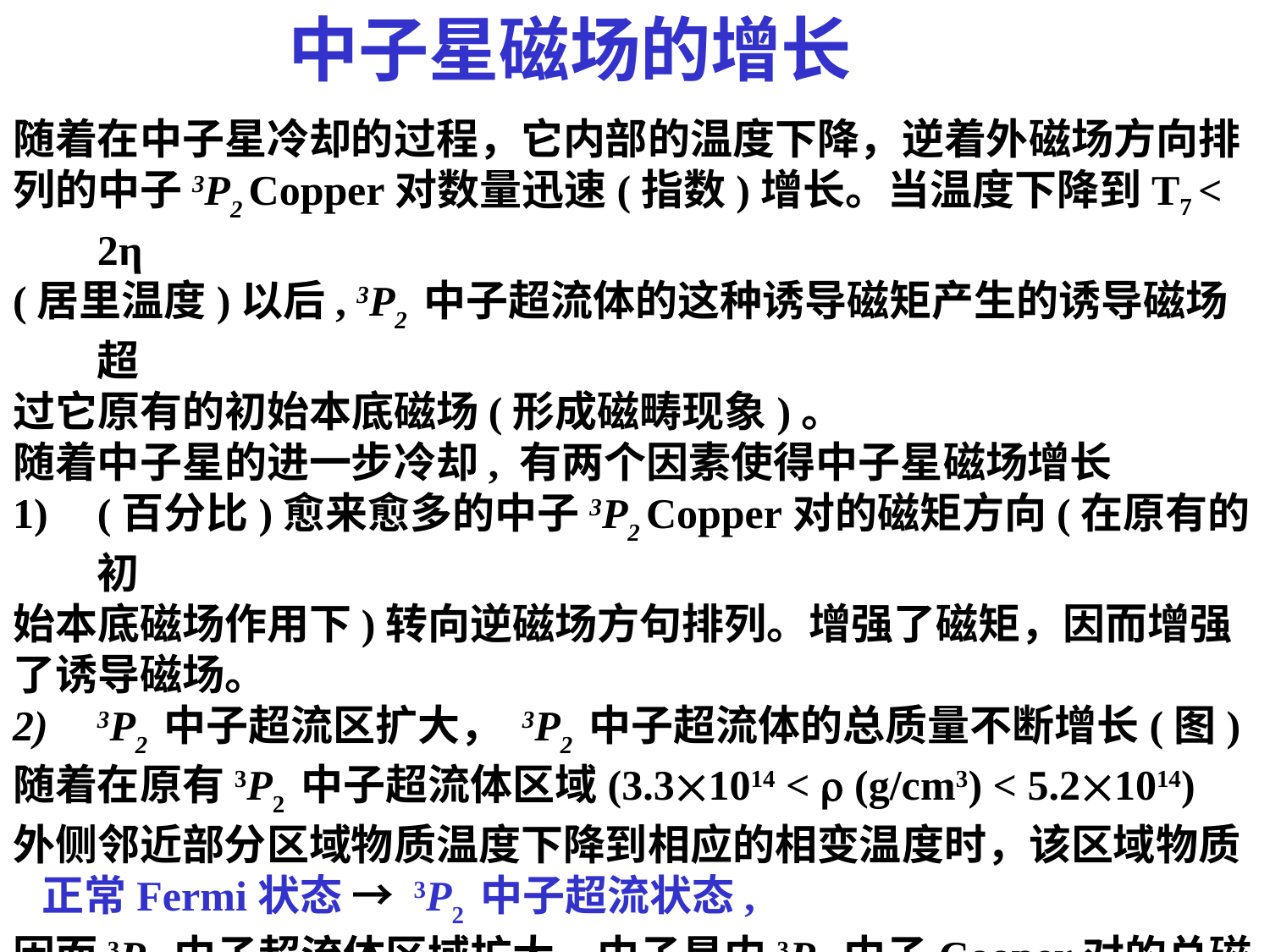

# 中子星磁场的增长
随着在中子星冷却的过程，它内部的温度下降，逆着外磁场方向排
列的中子3P2 Copper对数量迅速(指数)增长。当温度下降到T7 < 2η
(居里温度)以后, 3P2 中子超流体的这种诱导磁矩产生的诱导磁场超
过它原有的初始本底磁场(形成磁畴现象)。
随着中子星的进一步冷却, 有两个因素使得中子星磁场增长
(百分比)愈来愈多的中子3P2 Copper对的磁矩方向(在原有的初
始本底磁场作用下)转向逆磁场方句排列。增强了磁矩，因而增强
了诱导磁场。
3P2 中子超流区扩大， 3P2 中子超流体的总质量不断增长(图)
随着在原有3P2 中子超流体区域(3.3×1014 < ρ (g/cm3) < 5.2×1014)
外侧邻近部分区域物质温度下降到相应的相变温度时，该区域物质
  正常Fermi状态 → 3P2 中子超流状态,
因而3P2 中子超流体区域扩大，中子星内3P2 中子Cooper对的总磁矩
会不断地缓慢(几乎连续)增长。它产生的诱导磁场也逐渐增长。
结论: 它将朝着磁星方向演化。